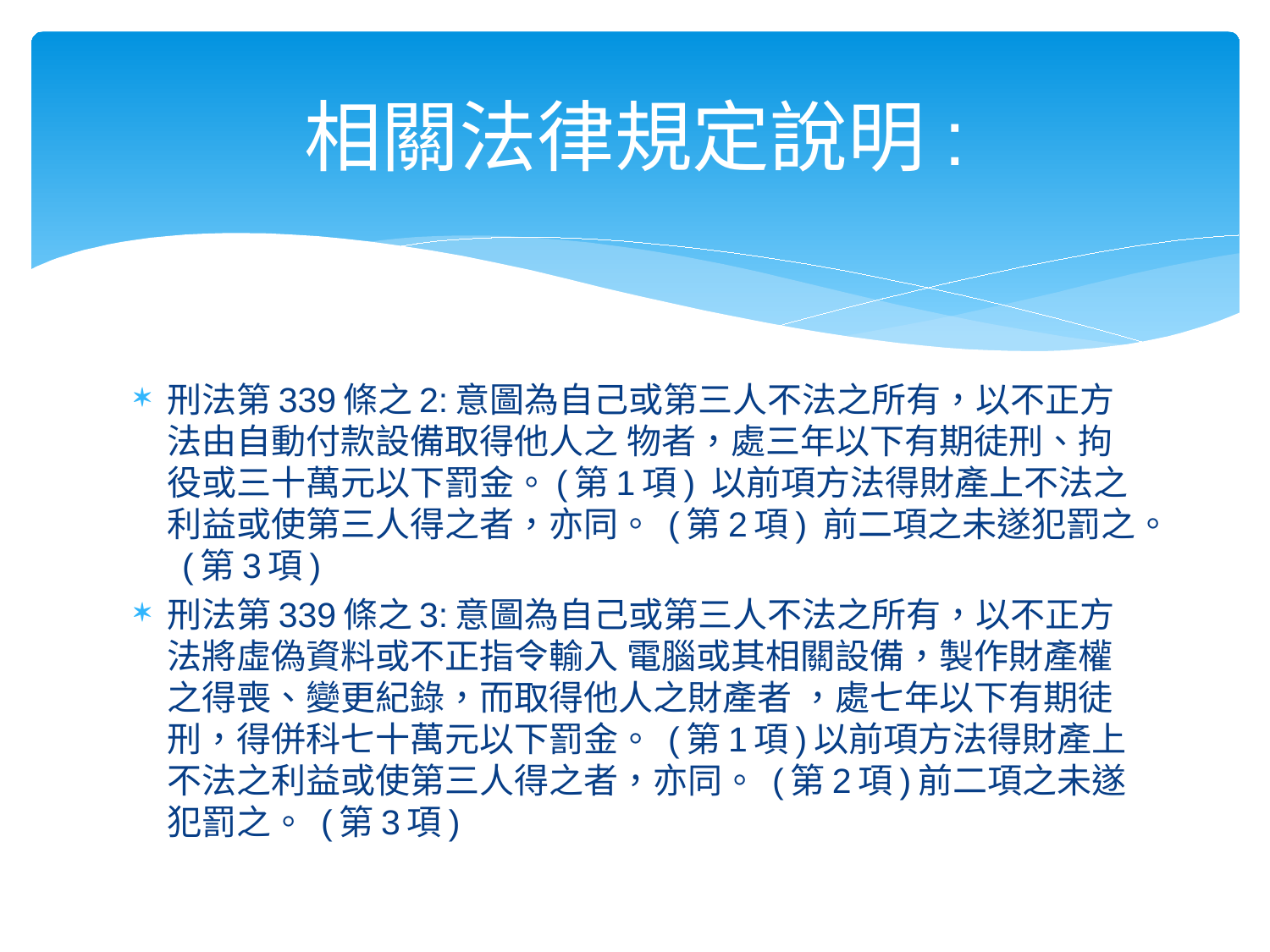

# 相關法律規定說明:
刑法第339條之2:意圖為自己或第三人不法之所有，以不正方法由自動付款設備取得他人之 物者，處三年以下有期徒刑、拘役或三十萬元以下罰金。(第1項) 以前項方法得財產上不法之利益或使第三人得之者，亦同。 (第2項) 前二項之未遂犯罰之。 (第3項)
刑法第339條之3:意圖為自己或第三人不法之所有，以不正方法將虛偽資料或不正指令輸入 電腦或其相關設備，製作財產權之得喪、變更紀錄，而取得他人之財產者 ，處七年以下有期徒刑，得併科七十萬元以下罰金。 (第1項)以前項方法得財產上不法之利益或使第三人得之者，亦同。 (第2項)前二項之未遂犯罰之。 (第3項)